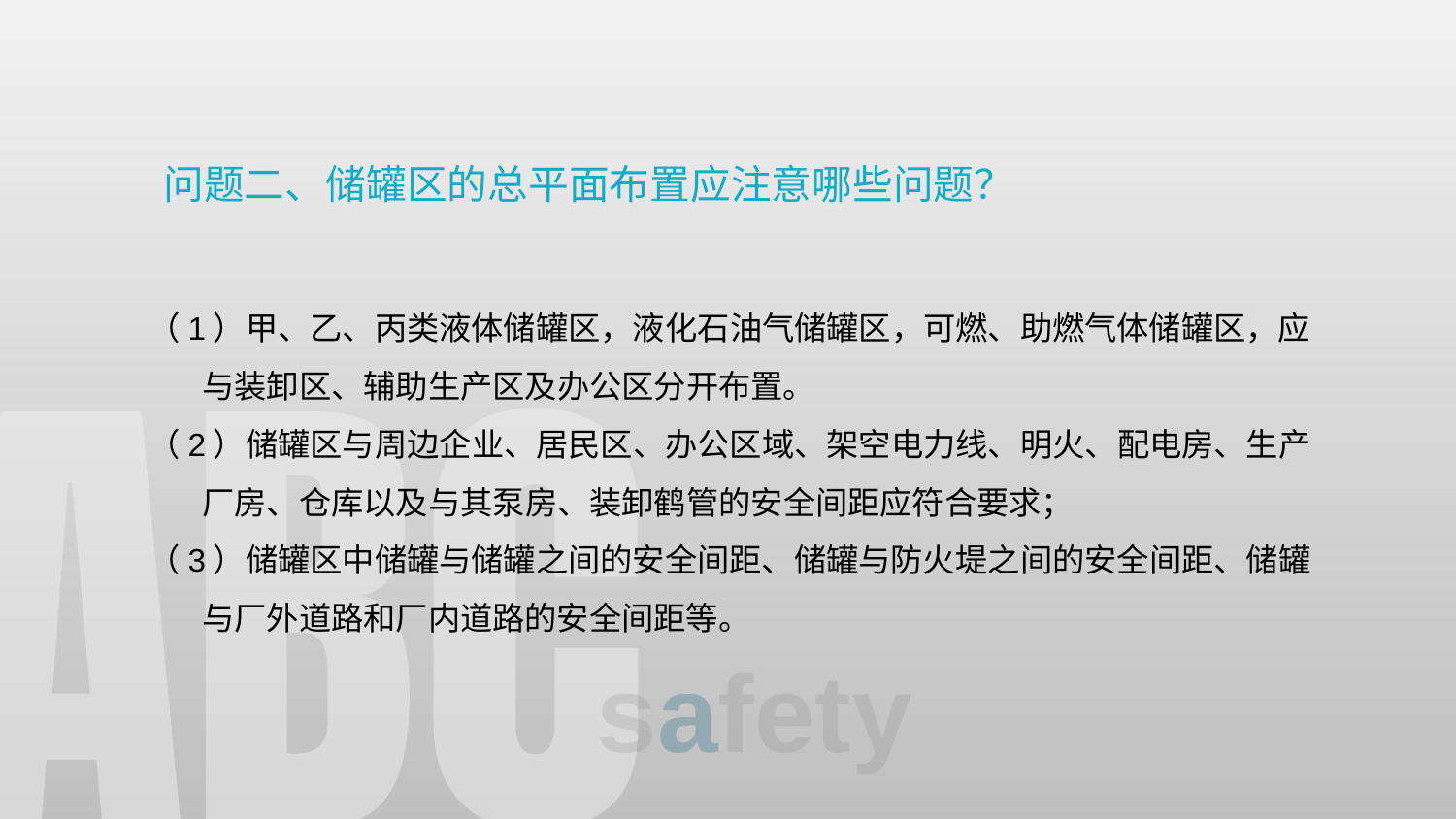

问题二、储罐区的总平面布置应注意哪些问题？
（1）甲、乙、丙类液体储罐区，液化石油气储罐区，可燃、助燃气体储罐区，应与装卸区、辅助生产区及办公区分开布置。
（2）储罐区与周边企业、居民区、办公区域、架空电力线、明火、配电房、生产厂房、仓库以及与其泵房、装卸鹤管的安全间距应符合要求；
（3）储罐区中储罐与储罐之间的安全间距、储罐与防火堤之间的安全间距、储罐与厂外道路和厂内道路的安全间距等。